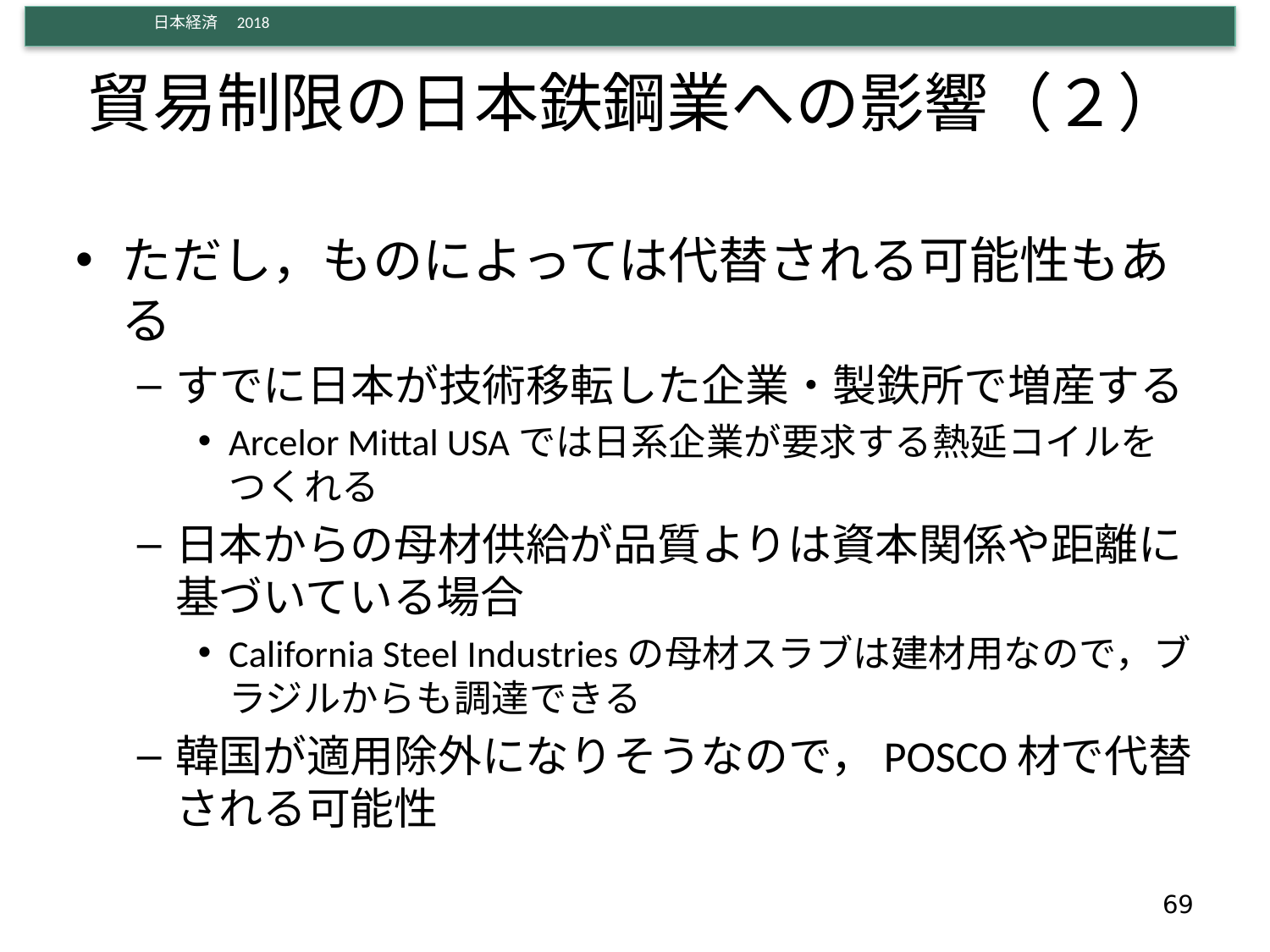

# 貿易制限の日本鉄鋼業への影響（２）
ただし，ものによっては代替される可能性もある
すでに日本が技術移転した企業・製鉄所で増産する
Arcelor Mittal USAでは日系企業が要求する熱延コイルをつくれる
日本からの母材供給が品質よりは資本関係や距離に基づいている場合
California Steel Industriesの母材スラブは建材用なので，ブラジルからも調達できる
韓国が適用除外になりそうなので，POSCO材で代替される可能性

69